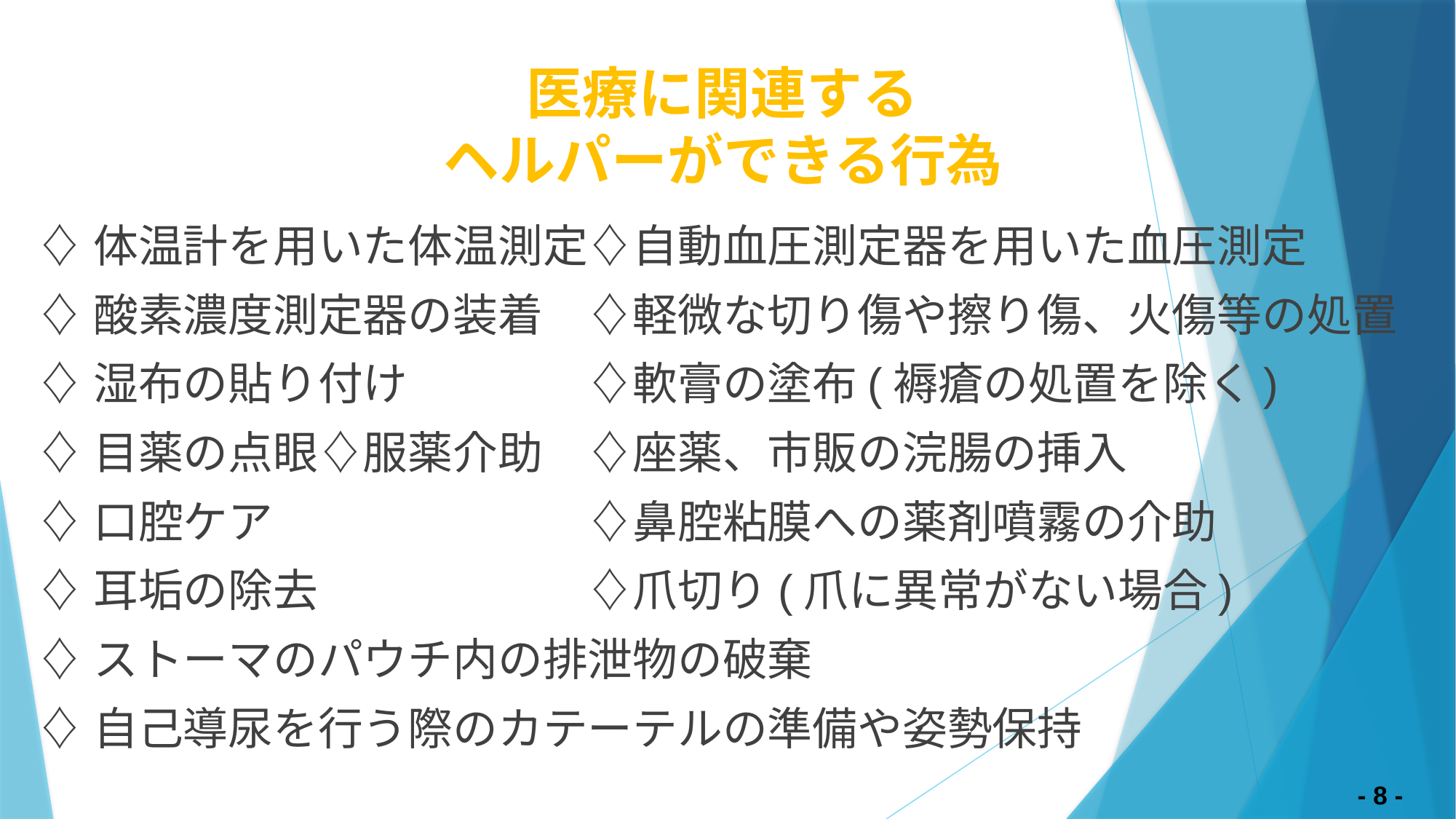

# 医療に関連する ヘルパーができる行為
♢体温計を用いた体温測定♢自動血圧測定器を用いた血圧測定
♢酸素濃度測定器の装着　♢軽微な切り傷や擦り傷、火傷等の処置
♢湿布の貼り付け　　　　♢軟膏の塗布(褥瘡の処置を除く)
♢目薬の点眼♢服薬介助　♢座薬、市販の浣腸の挿入
♢口腔ケア　　　　　　　♢鼻腔粘膜への薬剤噴霧の介助
♢耳垢の除去　　　　　　♢爪切り(爪に異常がない場合)
♢ストーマのパウチ内の排泄物の破棄
♢自己導尿を行う際のカテーテルの準備や姿勢保持

                                                                                                                                                            - 8 -